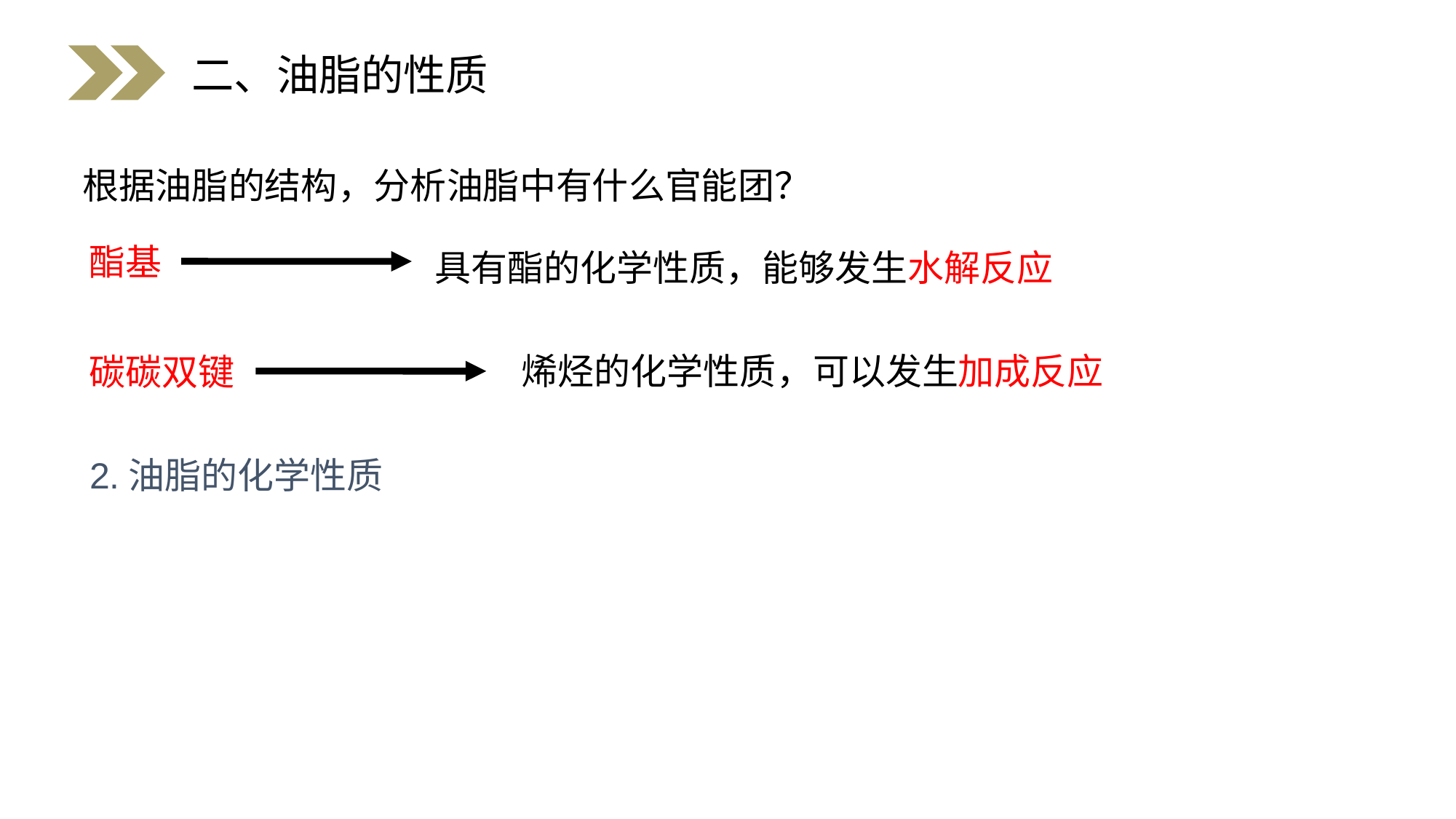

二、油脂的性质
根据油脂的结构，分析油脂中有什么官能团？
酯基
具有酯的化学性质，能够发生水解反应

烯烃的化学性质，可以发生加成反应
碳碳双键

2.油脂的化学性质